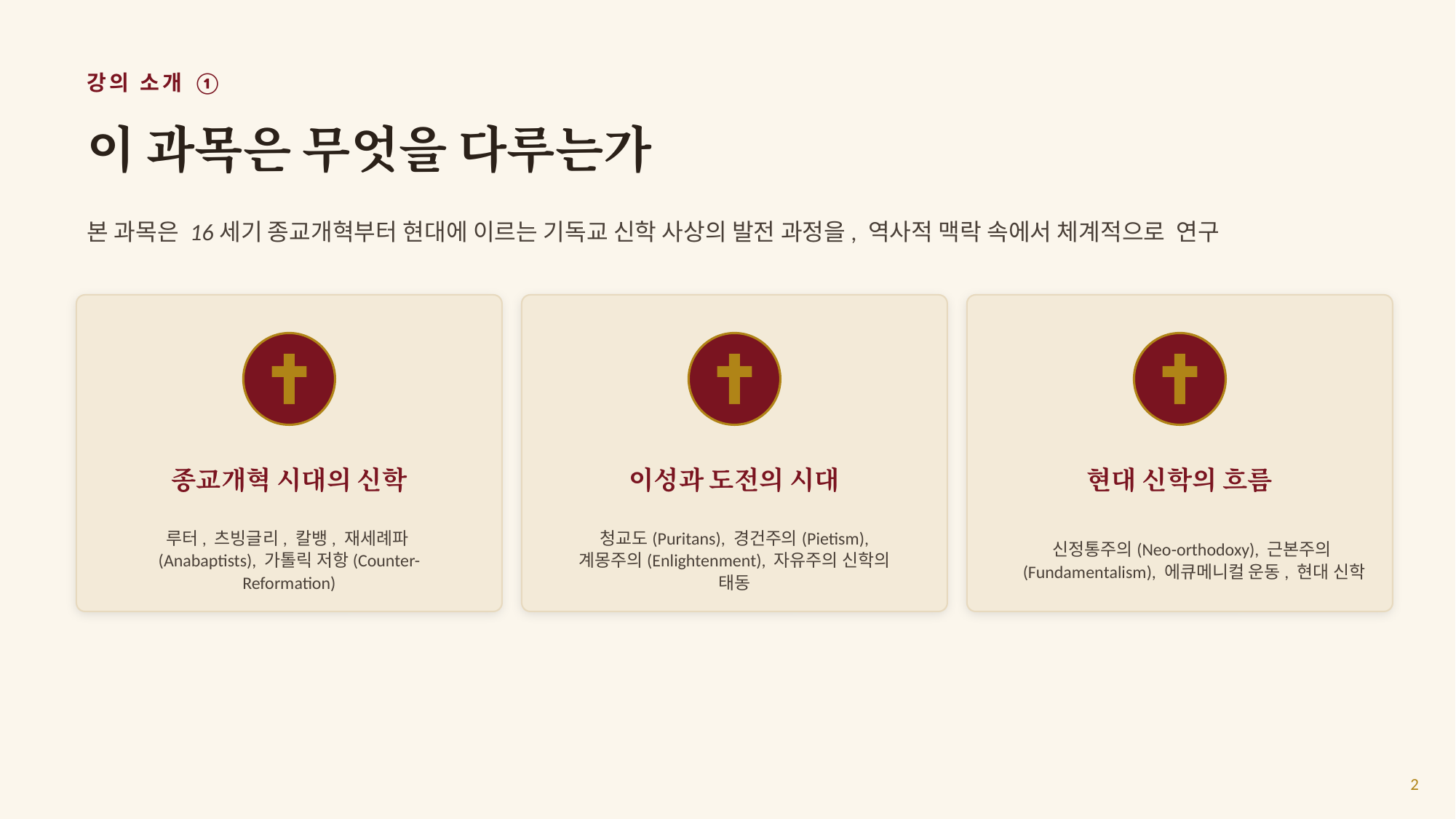

강의 소개 ①
이 과목은 무엇을 다루는가
본 과목은 16세기 종교개혁부터 현대에 이르는 기독교 신학 사상의 발전 과정을, 역사적 맥락 속에서 체계적으로  연구

종교개혁 시대의 신학
이성과 도전의 시대
현대 신학의 흐름
루터, 츠빙글리, 칼뱅, 재세례파(Anabaptists), 가톨릭 저항(Counter-Reformation)
청교도(Puritans), 경건주의(Pietism), 계몽주의(Enlightenment), 자유주의 신학의 태동
신정통주의(Neo-orthodoxy), 근본주의(Fundamentalism), 에큐메니컬 운동, 현대 신학
2